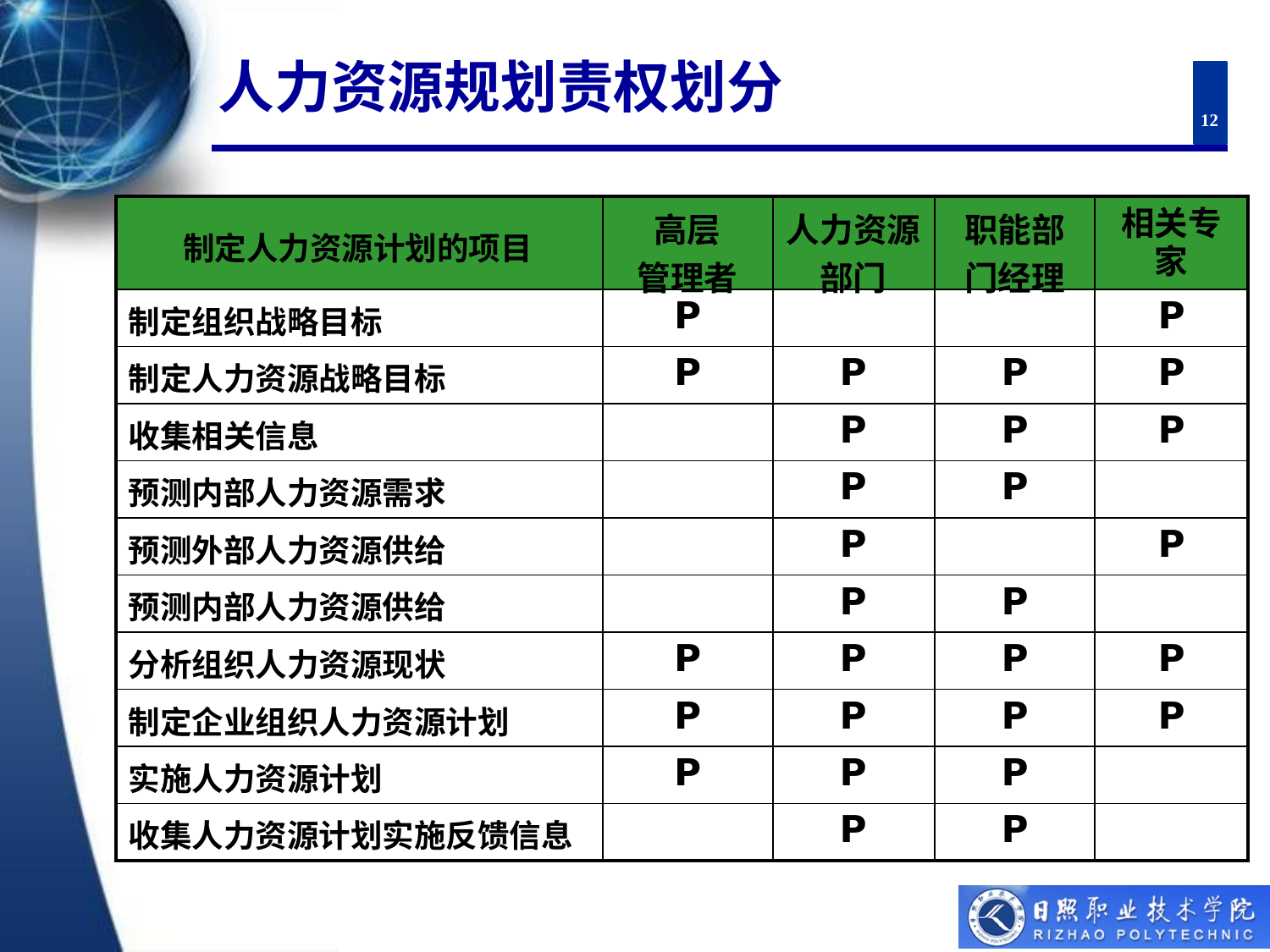

# 人力资源规划责权划分
12
| 制定人力资源计划的项目 | 高层 管理者 | 人力资源 部门 | 职能部 门经理 | 相关专 家 |
| --- | --- | --- | --- | --- |
| 制定组织战略目标 | P |  |  | P |
| 制定人力资源战略目标 | P | P | P | P |
| 收集相关信息 |  | P | P | P |
| 预测内部人力资源需求 |  | P | P |  |
| 预测外部人力资源供给 |  | P |  | P |
| 预测内部人力资源供给 |  | P | P |  |
| 分析组织人力资源现状 | P | P | P | P |
| 制定企业组织人力资源计划 | P | P | P | P |
| 实施人力资源计划 | P | P | P |  |
| 收集人力资源计划实施反馈信息 |  | P | P |  |